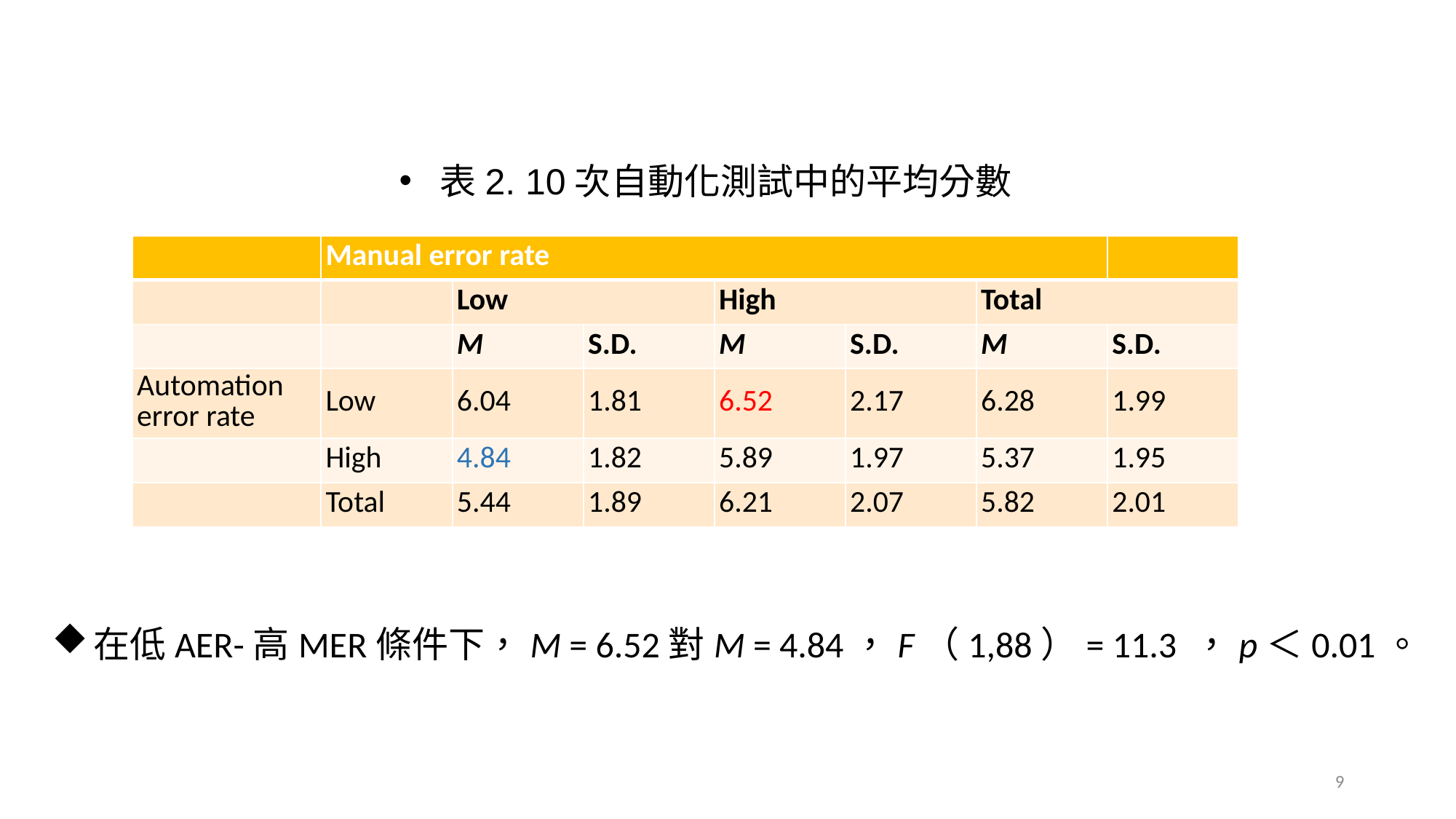

表2. 10次​​自動化測試中的平均分數
|  | Manual error rate |  |  |  |  |  |  |
| --- | --- | --- | --- | --- | --- | --- | --- |
|  |  | Low |  | High |  | Total |  |
|  |  | M | s.d. | M | s.d. | M | s.d. |
| Automation error rate | Low | 6.04 | 1.81 | 6.52 | 2.17 | 6.28 | 1.99 |
|  | High | 4.84 | 1.82 | 5.89 | 1.97 | 5.37 | 1.95 |
|  | Total | 5.44 | 1.89 | 6.21 | 2.07 | 5.82 | 2.01 |
在低AER-高MER條件下，M = 6.52對M = 4.84，F（1,88）= 11.3 ，p＜0.01。
9